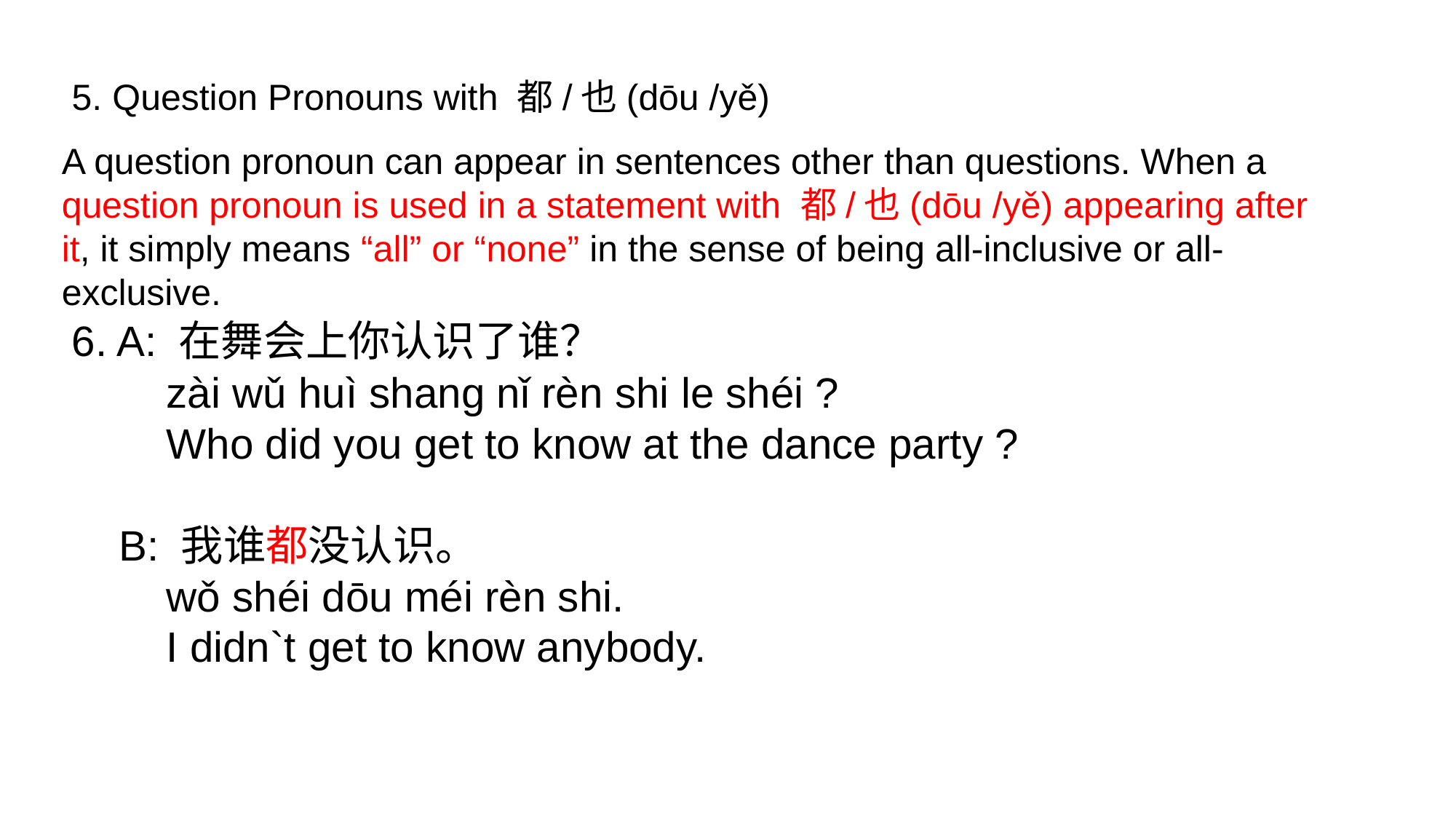

5. Question Pronouns with 都/也(dōu /yě)
A question pronoun can appear in sentences other than questions. When a question pronoun is used in a statement with 都/也(dōu /yě) appearing after it, it simply means “all” or “none” in the sense of being all-inclusive or all-exclusive.
6. A: 在舞会上你认识了谁？
        zài wǔ huì shang nǐ rèn shi le shéi ?
        Who did you get to know at the dance party ?

    B: 我谁都没认识。
        wǒ shéi dōu méi rèn shi.
        I didn`t get to know anybody.